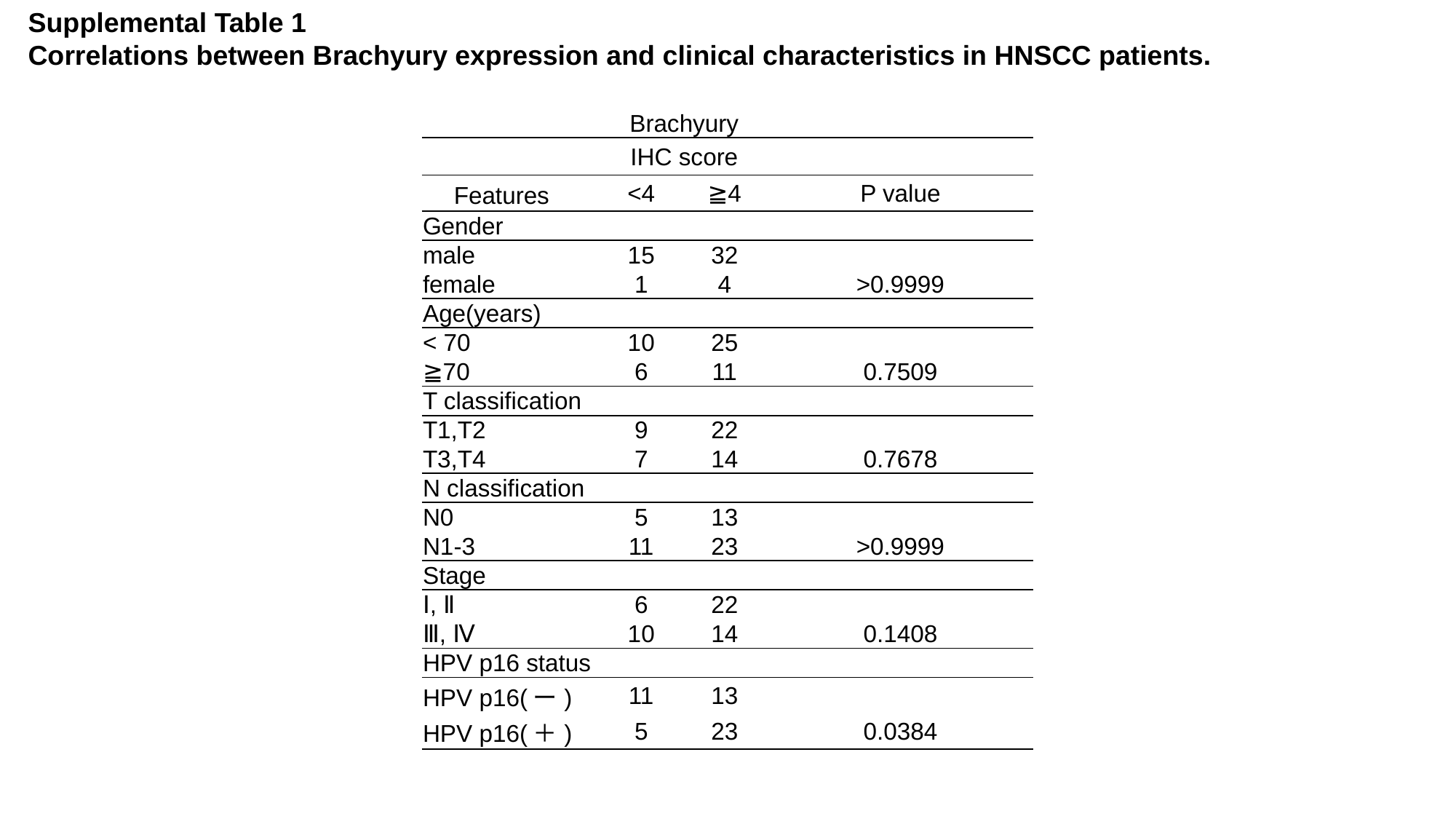

Supplemental Table 1
Correlations between Brachyury expression and clinical characteristics in HNSCC patients.
|  | Brachyury |  |  |
| --- | --- | --- | --- |
|  | IHC score |  |  |
| Features | <4 | ≧4 | P value |
| Gender |  |  |  |
| male | 15 | 32 |  |
| female | 1 | 4 | >0.9999 |
| Age(years) |  |  |  |
| < 70 | 10 | 25 |  |
| ≧70 | 6 | 11 | 0.7509 |
| T classification |  |  |  |
| T1,T2 | 9 | 22 |  |
| T3,T4 | 7 | 14 | 0.7678 |
| N classification |  |  |  |
| N0 | 5 | 13 |  |
| N1-3 | 11 | 23 | >0.9999 |
| Stage |  |  |  |
| Ⅰ, Ⅱ | 6 | 22 |  |
| Ⅲ, Ⅳ | 10 | 14 | 0.1408 |
| HPV p16 status |  |  |  |
| HPV p16(ー) | 11 | 13 |  |
| HPV p16(＋) | 5 | 23 | 0.0384 |